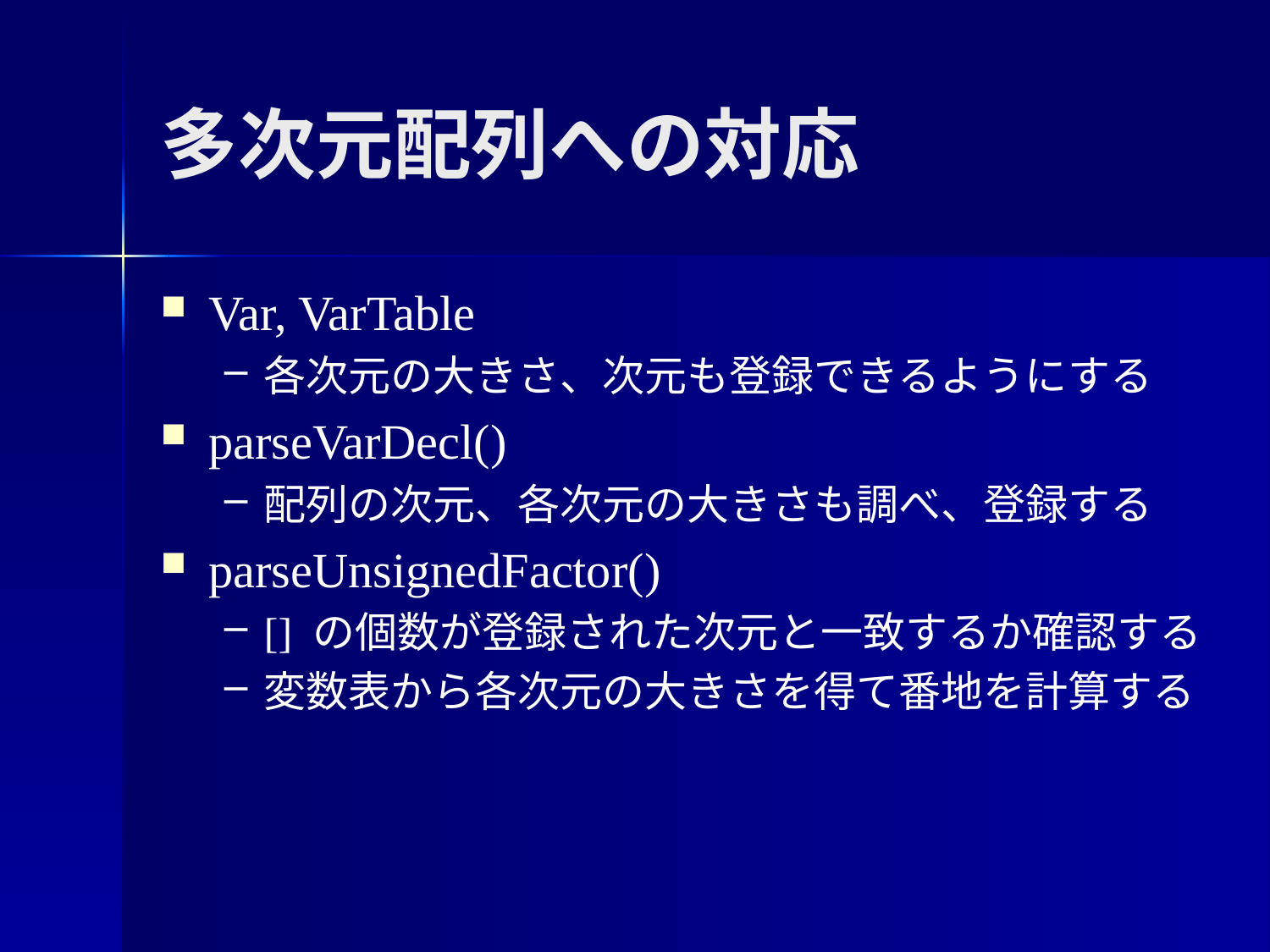

多次元配列への対応
Var, VarTable
各次元の大きさ、次元も登録できるようにする
parseVarDecl()
配列の次元、各次元の大きさも調べ、登録する
parseUnsignedFactor()
[] の個数が登録された次元と一致するか確認する
変数表から各次元の大きさを得て番地を計算する